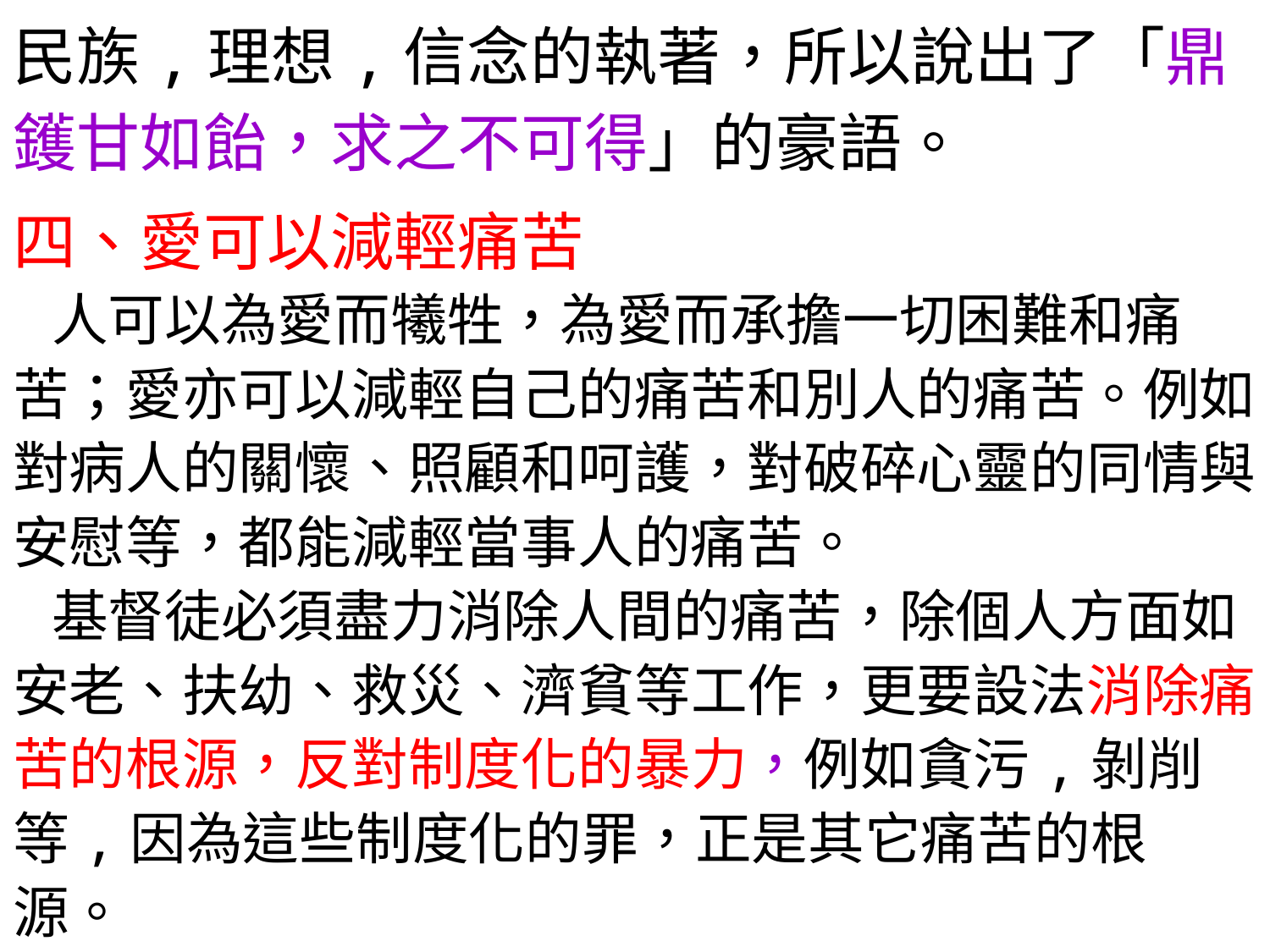

民族,理想,信念的執著，所以說出了「鼎鑊甘如飴，求之不可得」的豪語。
四、愛可以減輕痛苦
  人可以為愛而犧牲，為愛而承擔一切困難和痛
苦；愛亦可以減輕自己的痛苦和別人的痛苦。例如對病人的關懷、照顧和呵護，對破碎心靈的同情與安慰等，都能減輕當事人的痛苦。
  基督徒必須盡力消除人間的痛苦，除個人方面如安老、扶幼、救災、濟貧等工作，更要設法消除痛苦的根源，反對制度化的暴力，例如貪污,剝削等,因為這些制度化的罪，正是其它痛苦的根源。